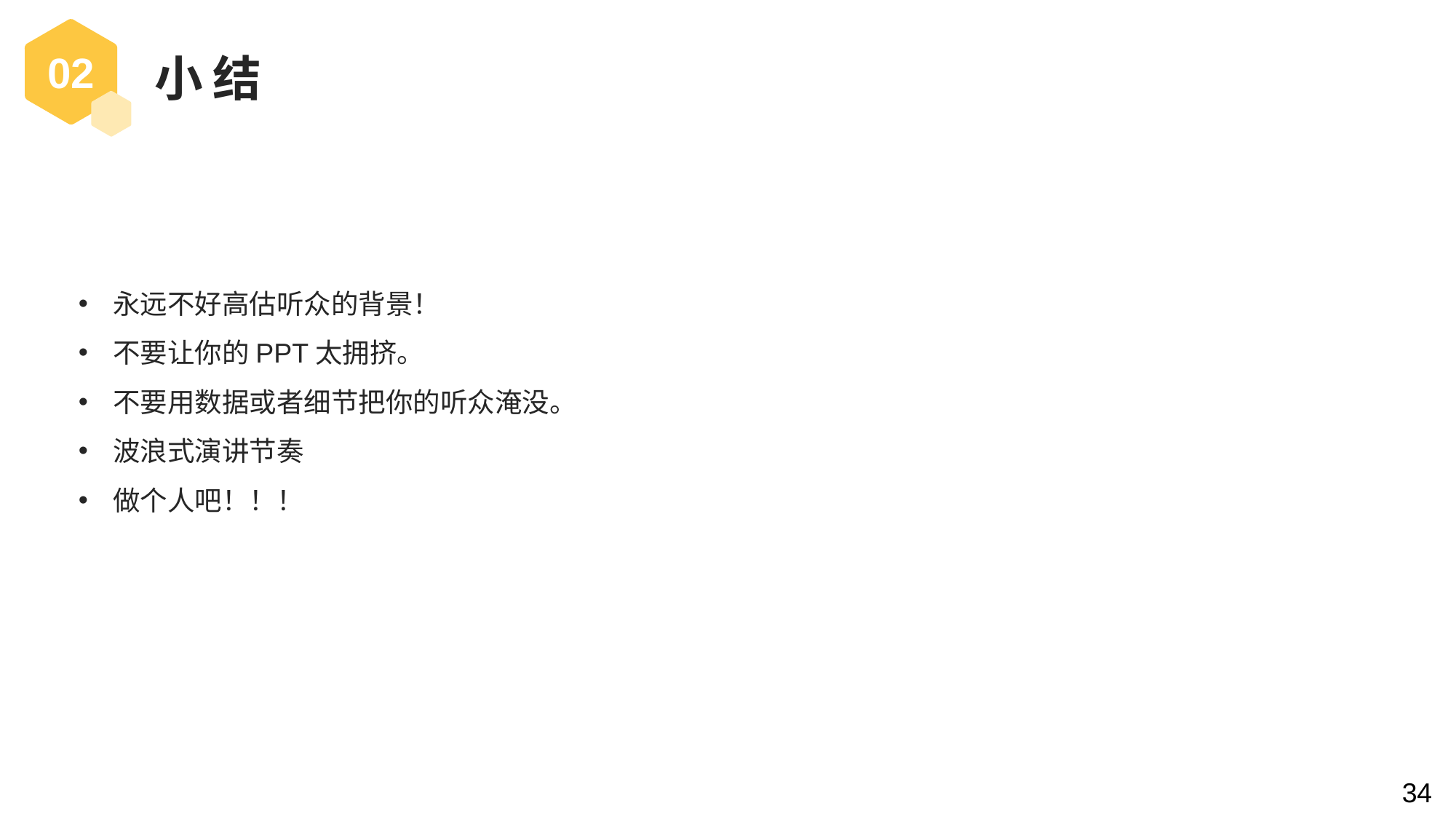

02
小结

永远不好高估听众的背景！
不要让你的PPT太拥挤。
不要用数据或者细节把你的听众淹没。
波浪式演讲节奏
做个人吧！！！
34